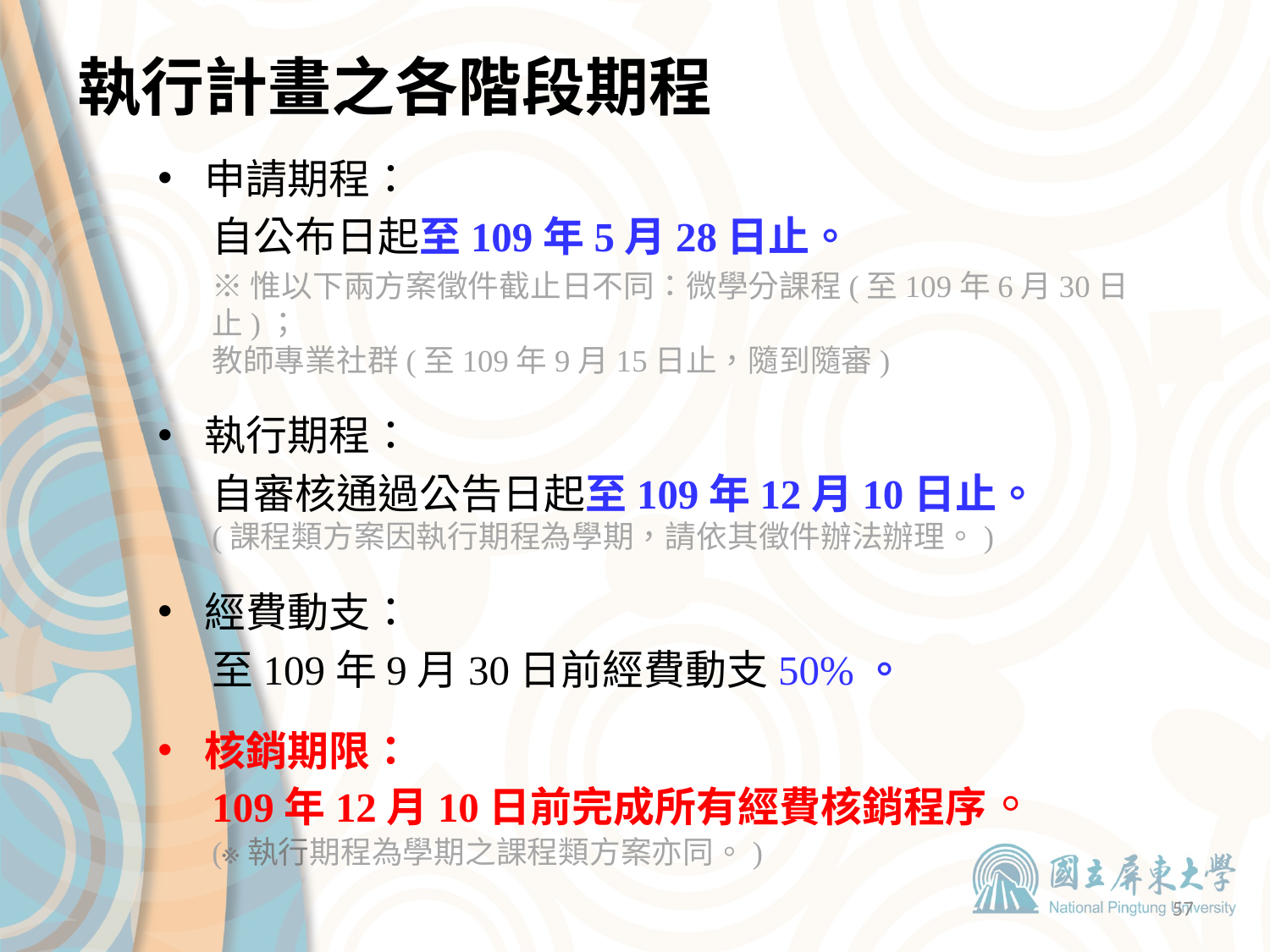

# 執行計畫之各階段期程
申請期程：
自公布日起至109年5月28日止。
※惟以下兩方案徵件截止日不同：微學分課程(至109年6月30日止)；
教師專業社群(至109年9月15日止，隨到隨審)
執行期程：
自審核通過公告日起至109年12月10日止。
(課程類方案因執行期程為學期，請依其徵件辦法辦理。)
經費動支：
至109年9月30日前經費動支50%。
核銷期限：
109年12月10日前完成所有經費核銷程序。
(※執行期程為學期之課程類方案亦同。)

57